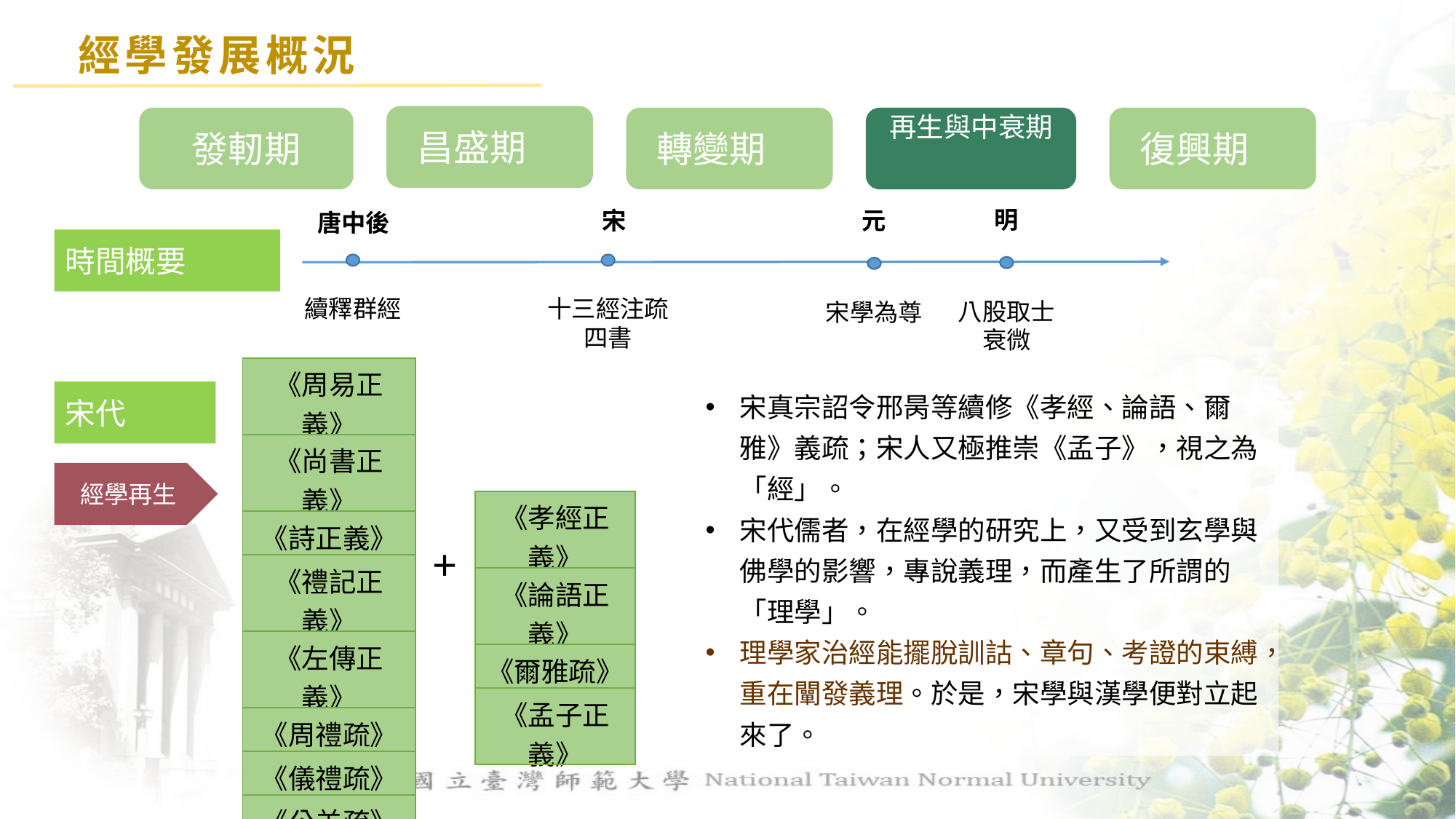

經學發展概況
昌盛期
發軔期
轉變期
再生與中衰期
復興期
明
 宋
元
 唐中後
時間概要

十三經注疏
四書
續釋群經
八股取士
衰微
宋學為尊
| 《周易正義》 |
| --- |
| 《尚書正義》 |
| 《詩正義》 |
| 《禮記正義》 |
| 《左傳正義》 |
| 《周禮疏》 |
| 《儀禮疏》 |
| 《公羊疏》 |
| 《穀梁疏》 |
宋真宗詔令邢昺等續修《孝經、論語、爾雅》義疏；宋人又極推崇《孟子》，視之為「經」。
宋代儒者，在經學的研究上，又受到玄學與佛學的影響，專說義理，而產生了所謂的「理學」。
理學家治經能擺脫訓詁、章句、考證的束縛，重在闡發義理。於是，宋學與漢學便對立起來了。
宋代
經學再生
| 《孝經正義》 |
| --- |
| 《論語正義》 |
| 《爾雅疏》 |
| 《孟子正義》 |
+